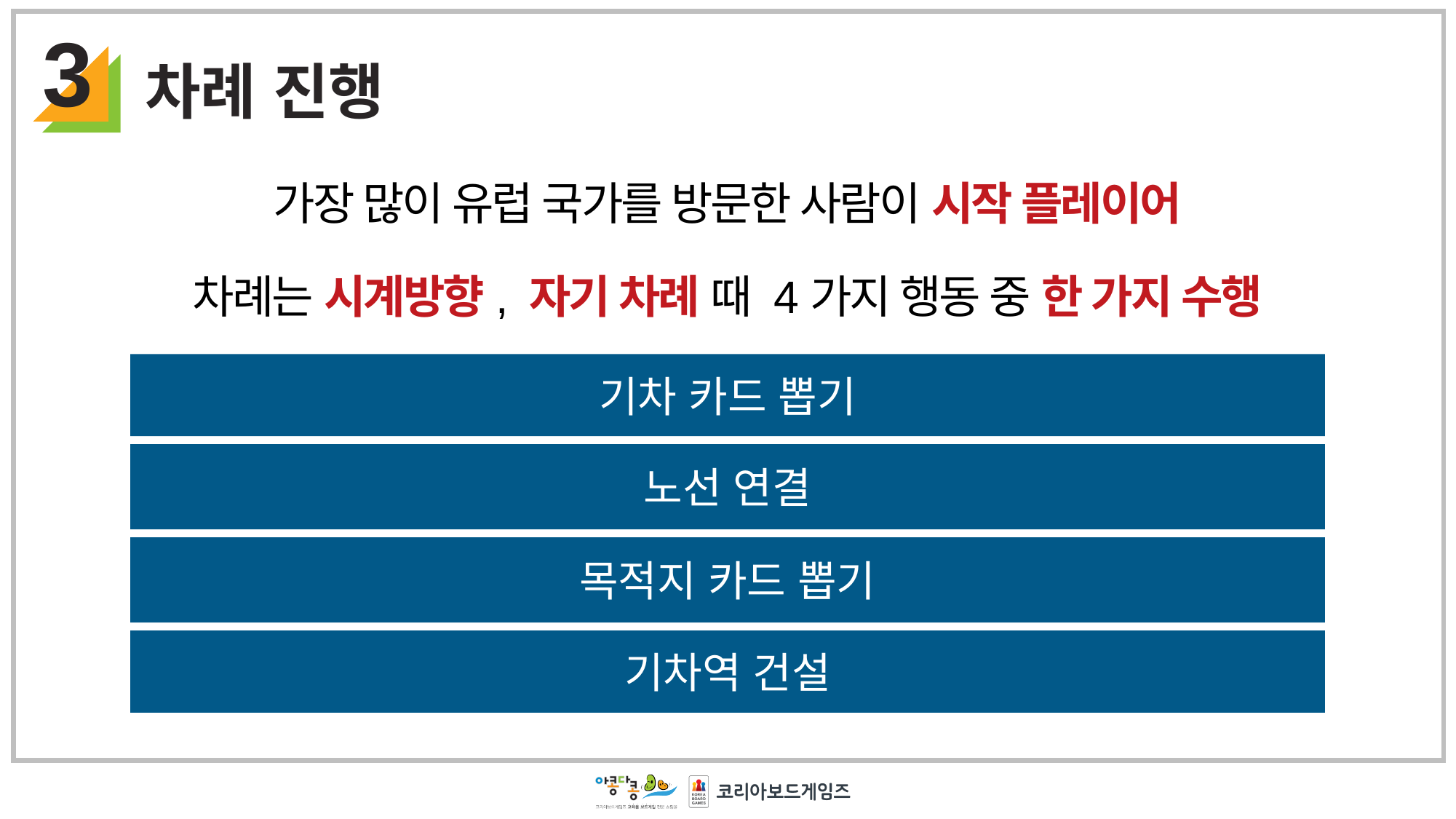

3
차례 진행
가장 많이 유럽 국가를 방문한 사람이 시작 플레이어
차례는 시계방향, 자기 차례 때 4가지 행동 중 한 가지 수행
기차 카드 뽑기
노선 연결
목적지 카드 뽑기
기차역 건설